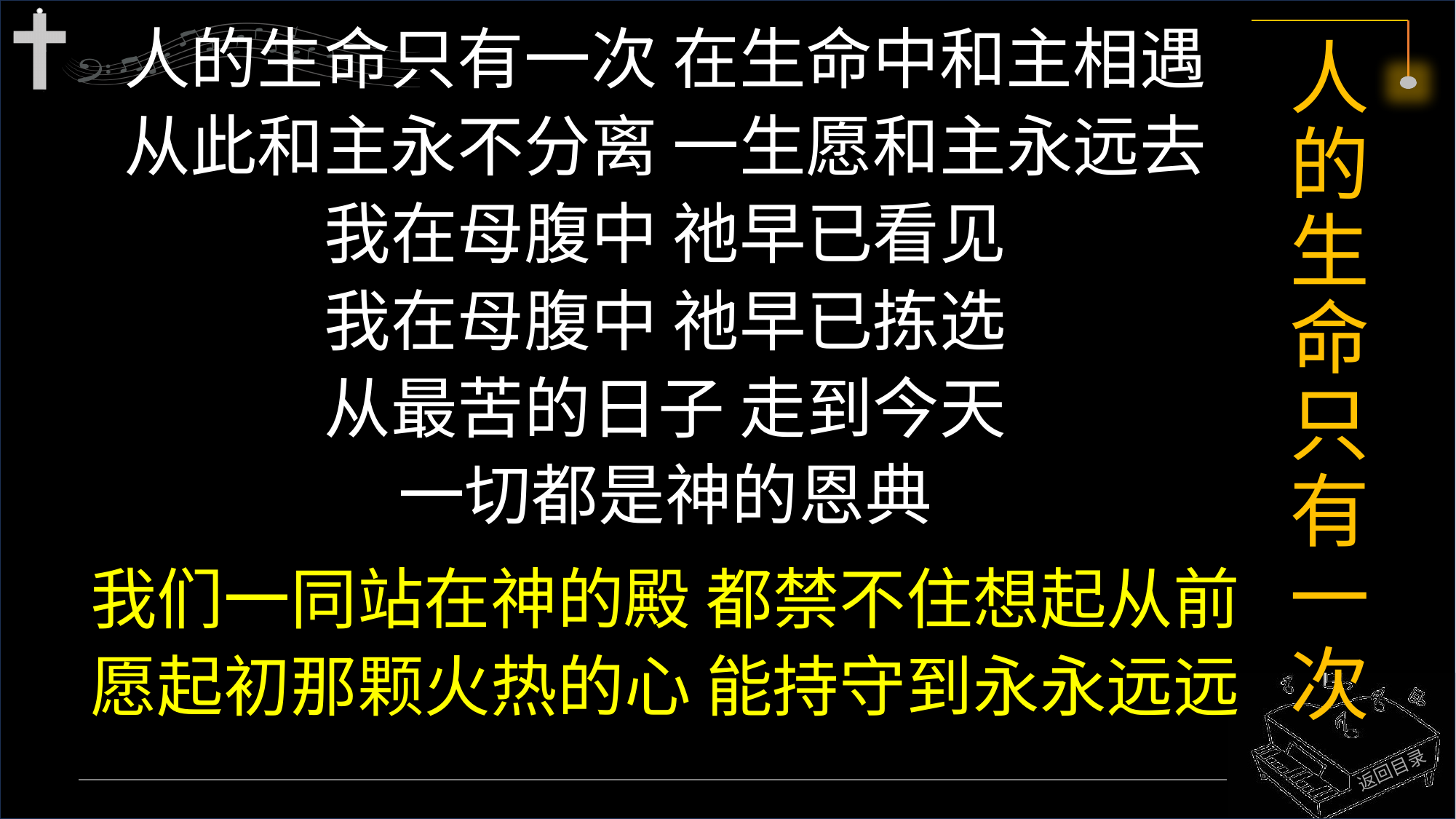

人的生命只有一次 在生命中和主相遇
从此和主永不分离 一生愿和主永远去
我在母腹中 祂早已看见
我在母腹中 祂早已拣选
从最苦的日子 走到今天
一切都是神的恩典

我们一同站在神的殿 都禁不住想起从前
愿起初那颗火热的心 能持守到永永远远
# 人的生命只有一次